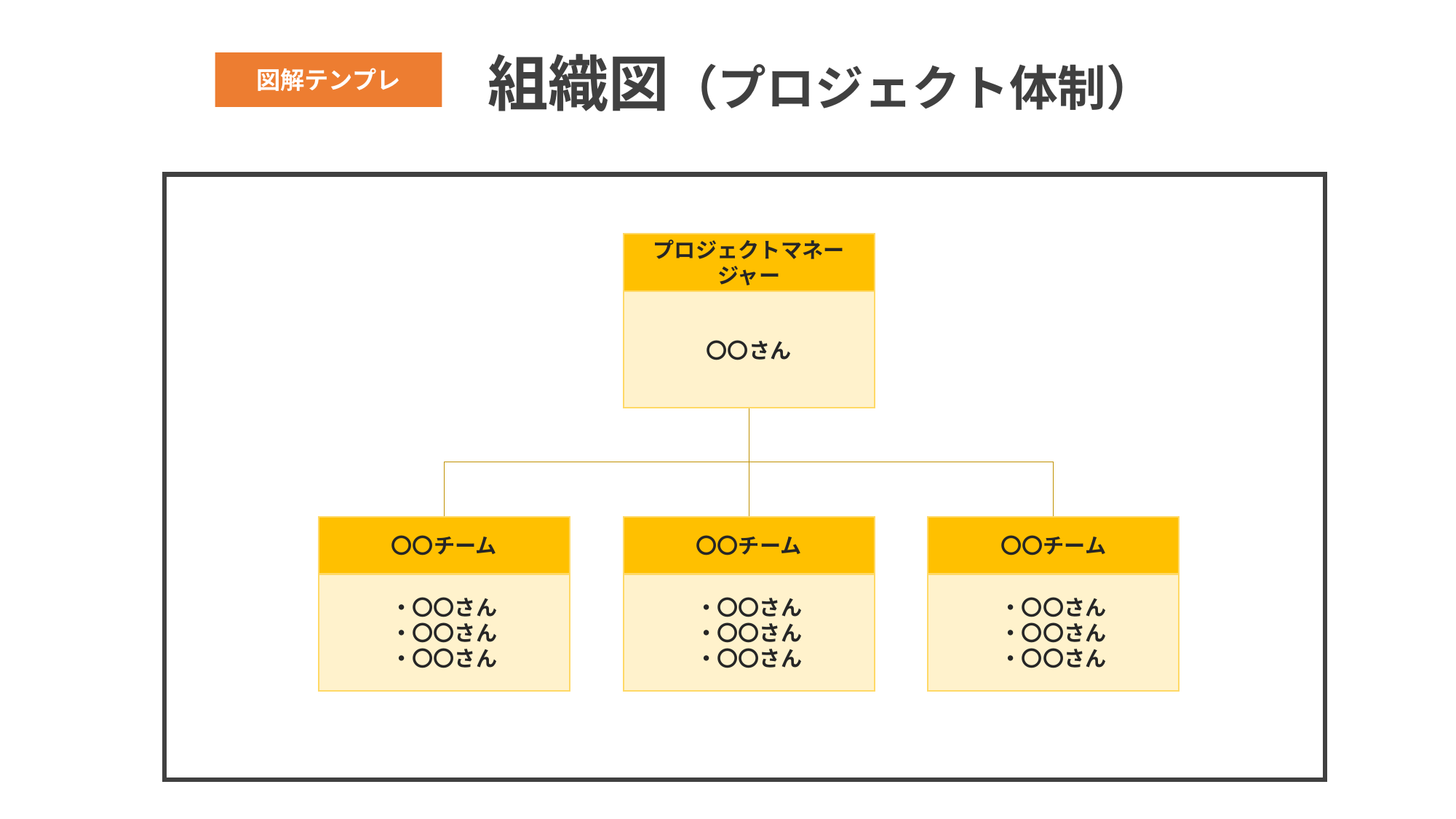

組織図（プロジェクト体制）
図解テンプレ

プロジェクトマネージャー
〇〇さん
〇〇チーム
〇〇チーム
〇〇チーム
・〇〇さん
・〇〇さん
・〇〇さん
・〇〇さん
・〇〇さん
・〇〇さん
・〇〇さん
・〇〇さん
・〇〇さん